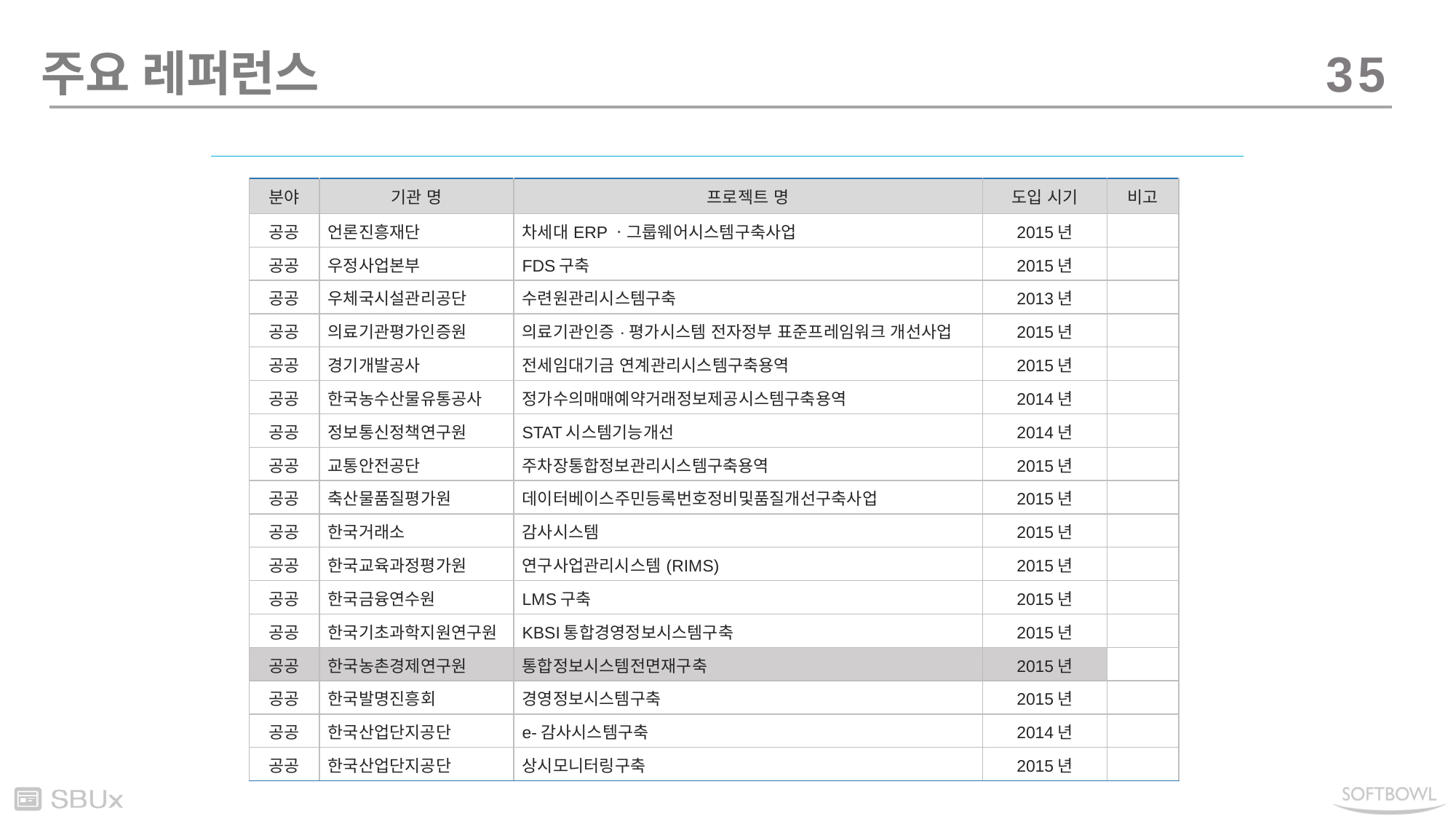

주요 레퍼런스
35

| 분야 | 기관 명 | 프로젝트 명 | 도입 시기 | 비고 |
| --- | --- | --- | --- | --- |
| 공공 | 언론진흥재단 | 차세대ERPㆍ그룹웨어시스템구축사업 | 2015년 |  |
| 공공 | 우정사업본부 | FDS구축 | 2015년 |  |
| 공공 | 우체국시설관리공단 | 수련원관리시스템구축 | 2013년 |  |
| 공공 | 의료기관평가인증원 | 의료기관인증·평가시스템 전자정부 표준프레임워크 개선사업 | 2015년 |  |
| 공공 | 경기개발공사 | 전세임대기금 연계관리시스템구축용역 | 2015년 |  |
| 공공 | 한국농수산물유통공사 | 정가수의매매예약거래정보제공시스템구축용역 | 2014년 |  |
| 공공 | 정보통신정책연구원 | STAT시스템기능개선 | 2014년 |  |
| 공공 | 교통안전공단 | 주차장통합정보관리시스템구축용역 | 2015년 |  |
| 공공 | 축산물품질평가원 | 데이터베이스주민등록번호정비및품질개선구축사업 | 2015년 |  |
| 공공 | 한국거래소 | 감사시스템 | 2015년 |  |
| 공공 | 한국교육과정평가원 | 연구사업관리시스템(RIMS) | 2015년 |  |
| 공공 | 한국금융연수원 | LMS구축 | 2015년 |  |
| 공공 | 한국기초과학지원연구원 | KBSI통합경영정보시스템구축 | 2015년 |  |
| 공공 | 한국농촌경제연구원 | 통합정보시스템전면재구축 | 2015년 |  |
| 공공 | 한국발명진흥회 | 경영정보시스템구축 | 2015년 |  |
| 공공 | 한국산업단지공단 | e-감사시스템구축 | 2014년 |  |
| 공공 | 한국산업단지공단 | 상시모니터링구축 | 2015년 |  |